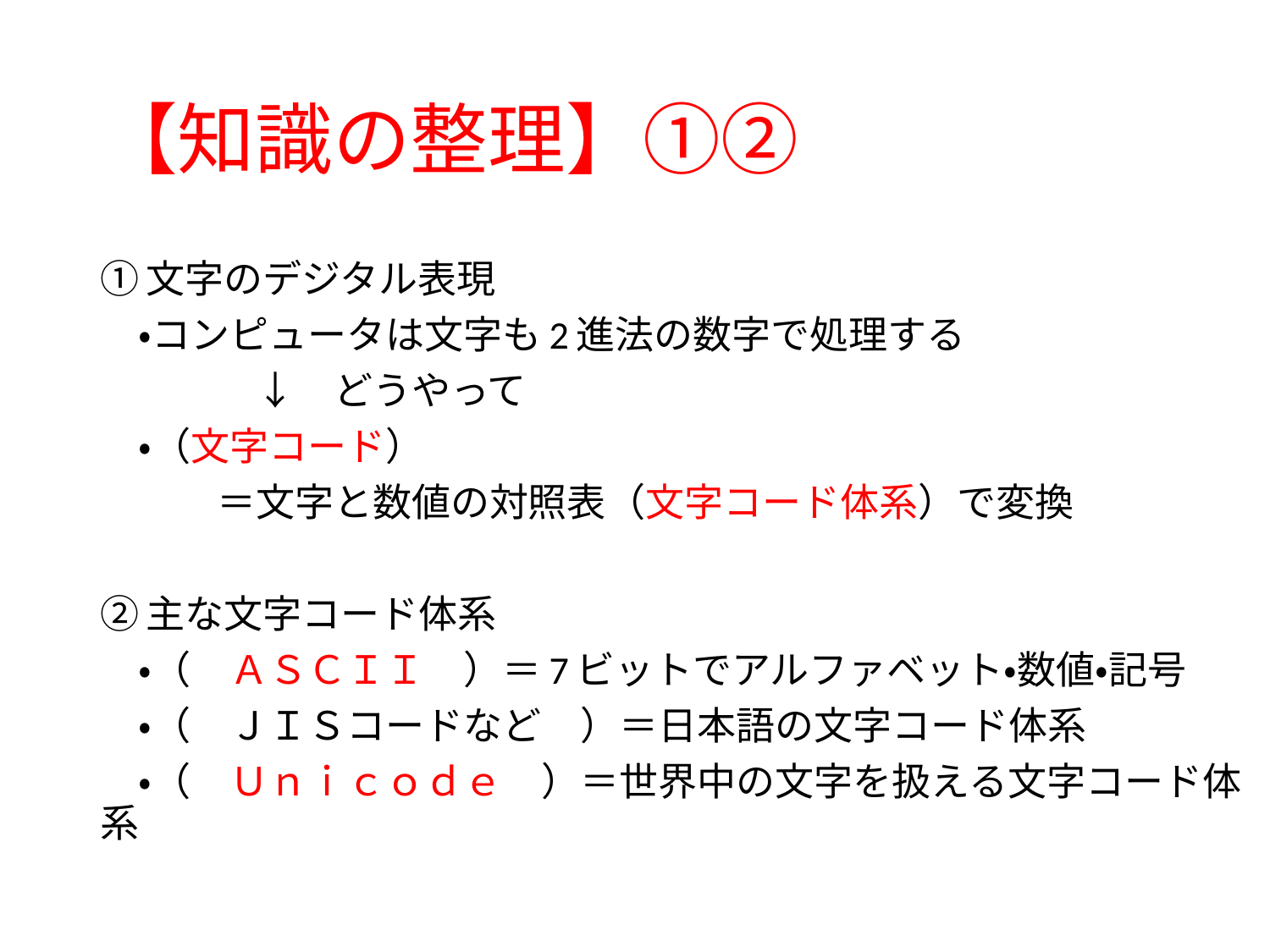

# 【知識の整理】①②
①文字のデジタル表現
　・コンピュータは文字も2進法の数字で処理する
　　　　↓　どうやって
　・（文字コード）
　　　＝文字と数値の対照表（文字コード体系）で変換

②主な文字コード体系
　・（　ＡＳＣＩＩ　）＝7ビットでアルファベット・数値・記号
　・（　ＪＩＳコードなど　）＝日本語の文字コード体系
　・（　Ｕｎｉｃｏｄｅ　）＝世界中の文字を扱える文字コード体系